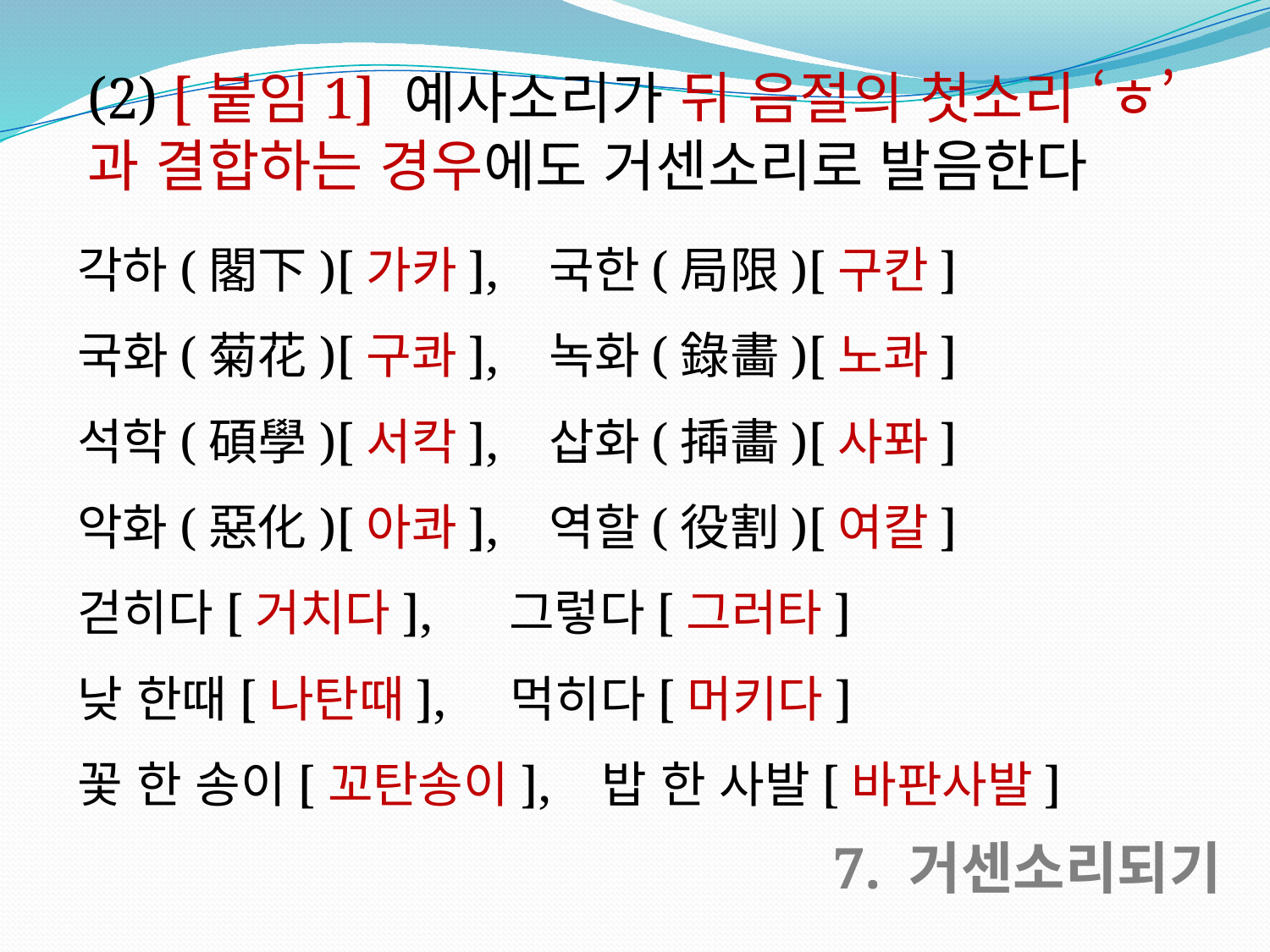

(2) [붙임1] 예사소리가 뒤 음절의 첫소리 ‘ㅎ’과 결합하는 경우에도 거센소리로 발음한다
각하(閣下)[가카],   국한(局限)[구칸]
국화(菊花)[구콰],   녹화(錄畵)[노콰]
석학(碩學)[서칵],   삽화(揷畵)[사퐈]
악화(惡化)[아콰],   역할(役割)[여칼]
걷히다[거치다],     그렇다[그러타]
낮 한때[나탄때],    먹히다[머키다]
꽃 한 송이[꼬탄송이],   밥 한 사발[바판사발]
7. 거센소리되기